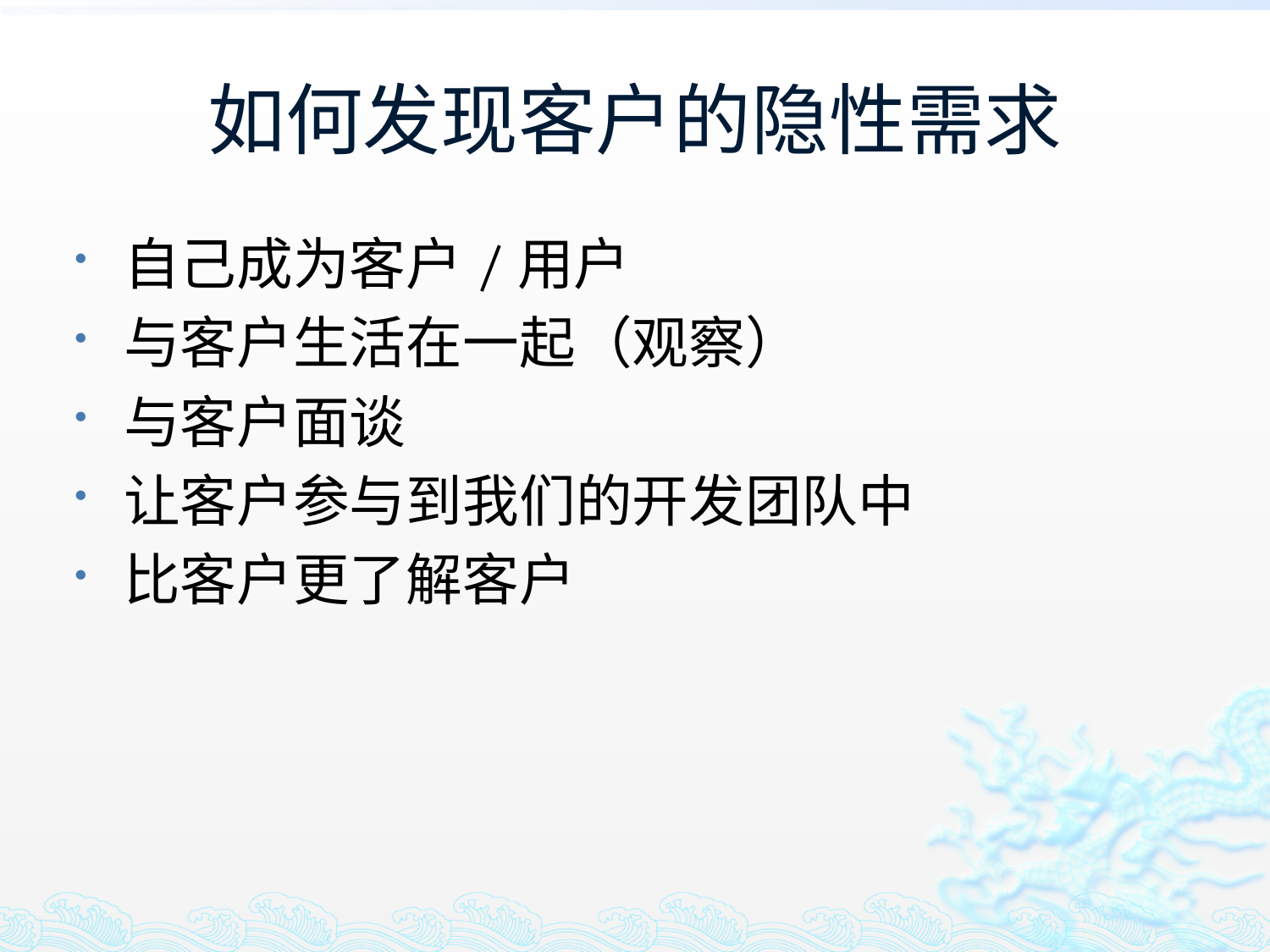

# 如何发现客户的隐性需求
自己成为客户/用户
与客户生活在一起（观察）
与客户面谈
让客户参与到我们的开发团队中
比客户更了解客户